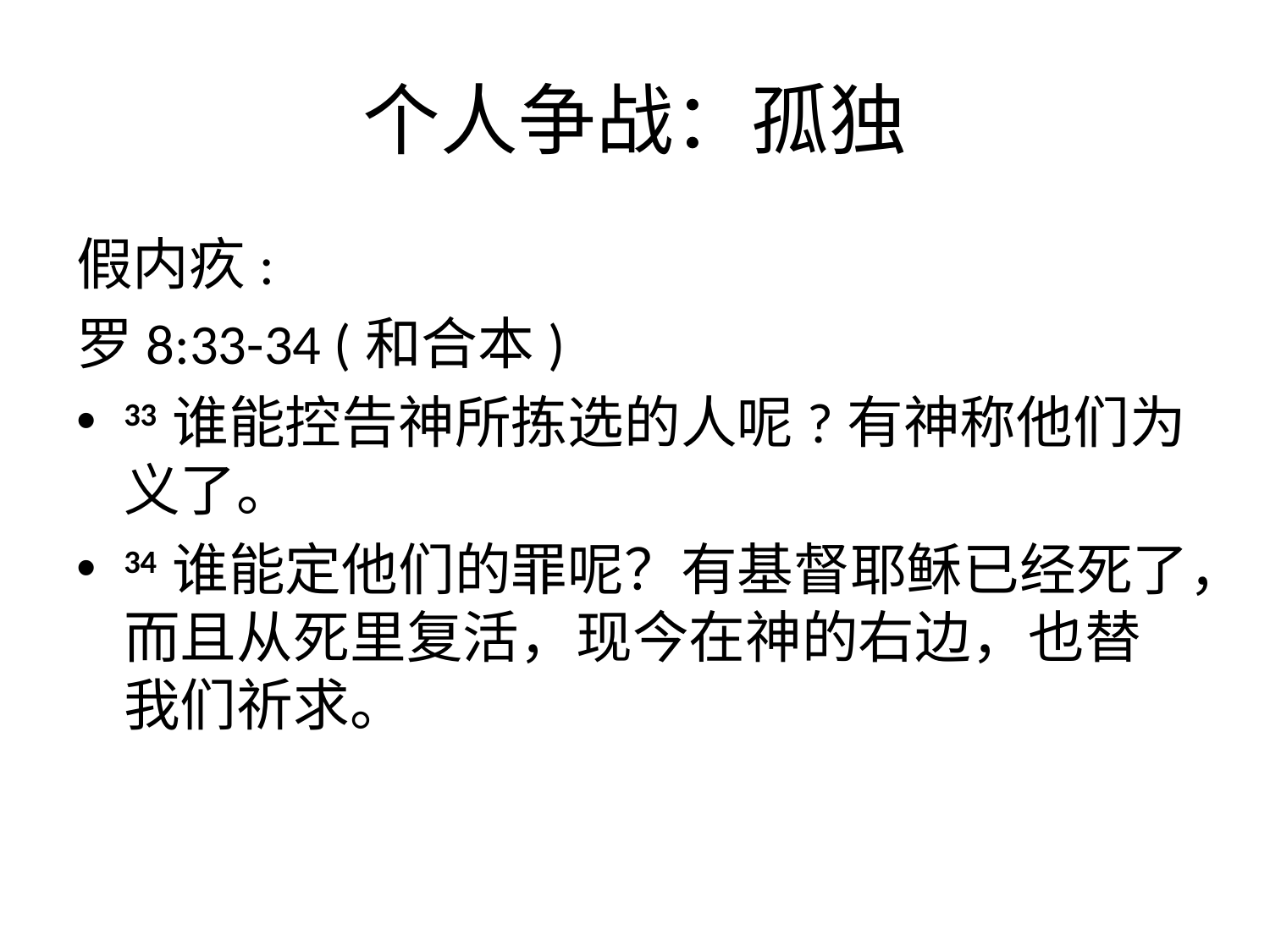

# 个人争战：孤独
假内疚:
罗8:33-34 (和合本)
33 谁能控告神所拣选的人呢?有神称他们为义了。
34 谁能定他们的罪呢？有基督耶稣已经死了，而且从死里复活，现今在神的右边，也替我们祈求。